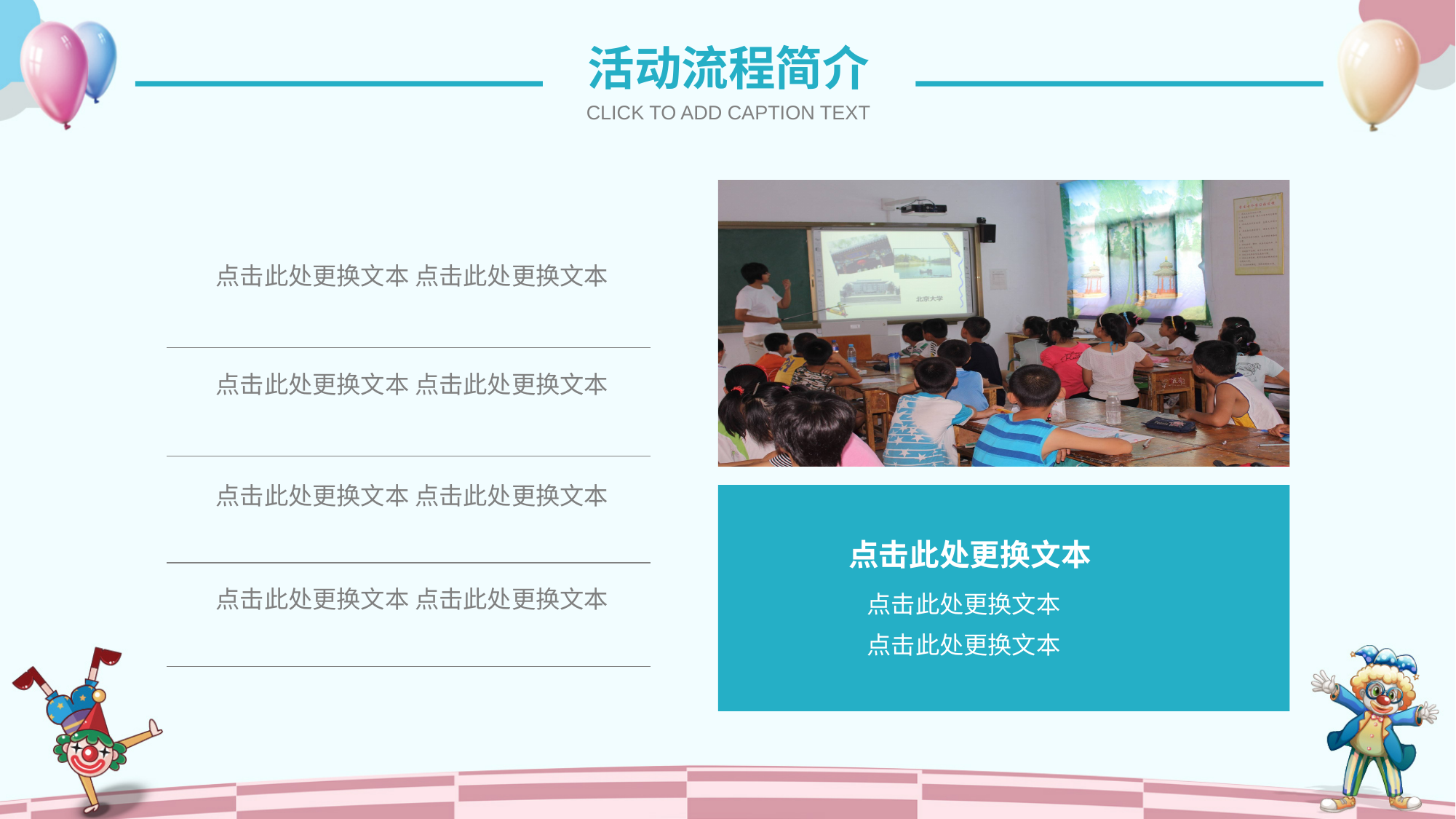

活动流程简介

CLICK TO ADD CAPTION TEXT

点击此处更换文本
点击此处更换文本
点击此处更换文本

点击此处更换文本 点击此处更换文本
点击此处更换文本 点击此处更换文本
点击此处更换文本 点击此处更换文本
点击此处更换文本 点击此处更换文本